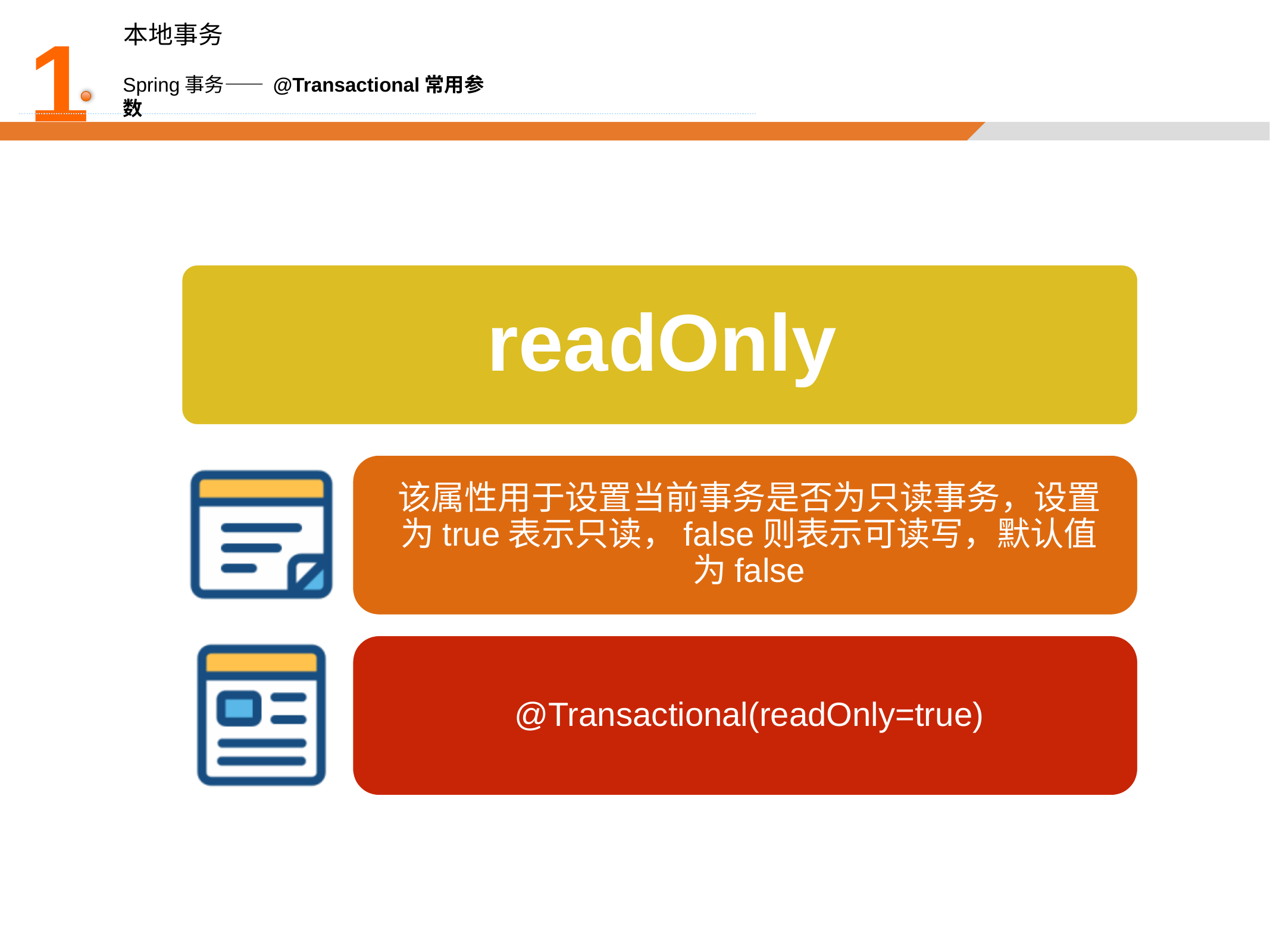

1
本地事务

Spring事务—— @Transactional常用参数
readOnly
该属性用于设置当前事务是否为只读事务，设置为true表示只读，false则表示可读写，默认值为false
@Transactional(readOnly=true)